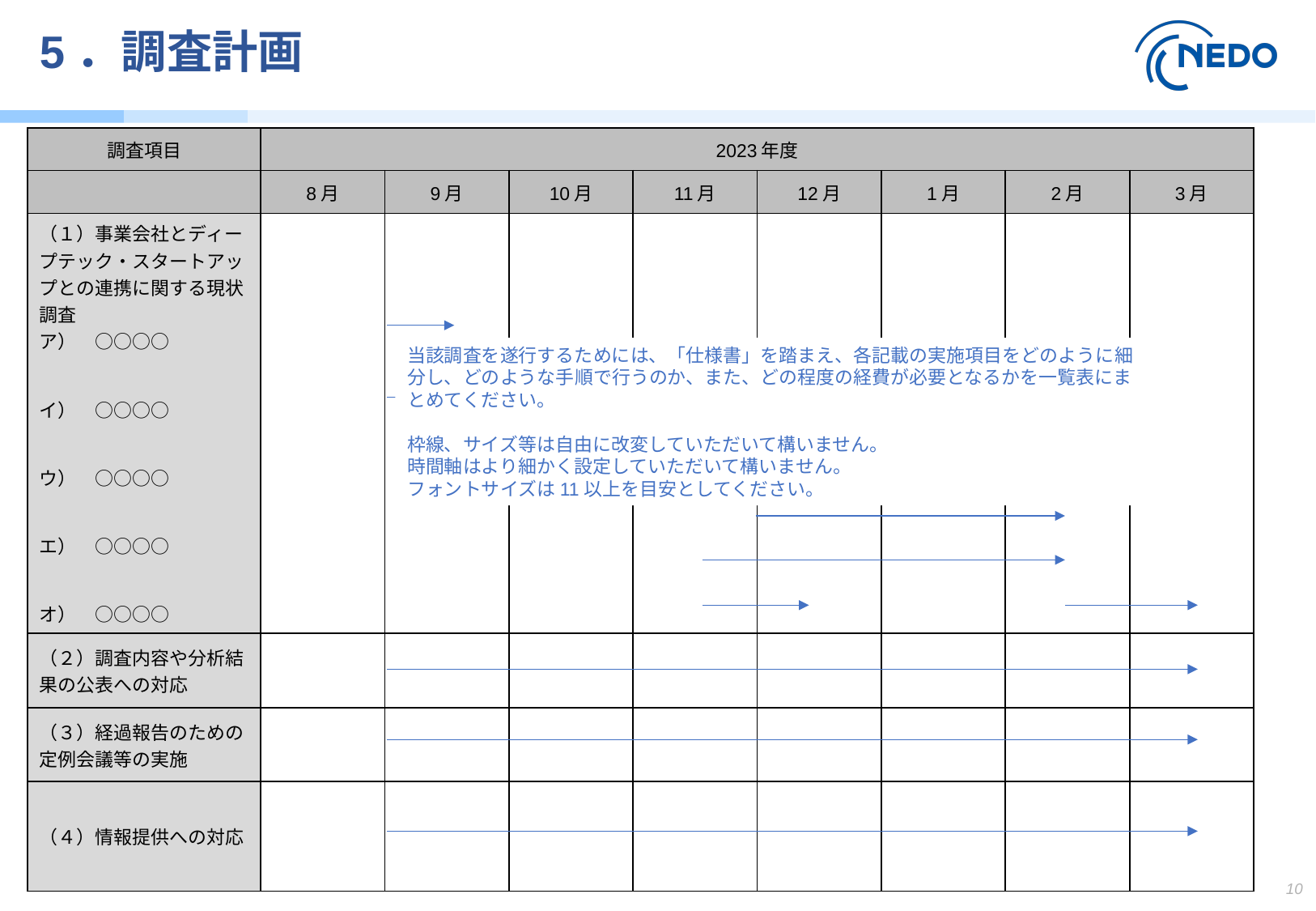

# 5．調査計画
| 調査項目 | 2023年度 |  |  |  |  |  |  |  |
| --- | --- | --- | --- | --- | --- | --- | --- | --- |
|  | 8月 | 9月 | 10月 | 11月 | 12月 | 1月 | 2月 | 3月 |
| （１）事業会社とディープテック・スタートアップとの連携に関する現状調査 ア）　○○○○ イ）　○○○○ ウ）　○○○○ エ）　○○○○ オ）　○○○○ |  |  |  |  |  |  |  |  |
| （２）調査内容や分析結果の公表への対応 |  |  |  |  |  |  |  |  |
| （３）経過報告のための定例会議等の実施 |  |  |  |  |  |  |  |  |
| （４）情報提供への対応 |  |  |  |  |  |  |  |  |
当該調査を遂行するためには、「仕様書」を踏まえ、各記載の実施項目をどのように細分し、どのような手順で行うのか、また、どの程度の経費が必要となるかを一覧表にまとめてください。

枠線、サイズ等は自由に改変していただいて構いません。
時間軸はより細かく設定していただいて構いません。
フォントサイズは11以上を目安としてください。
10